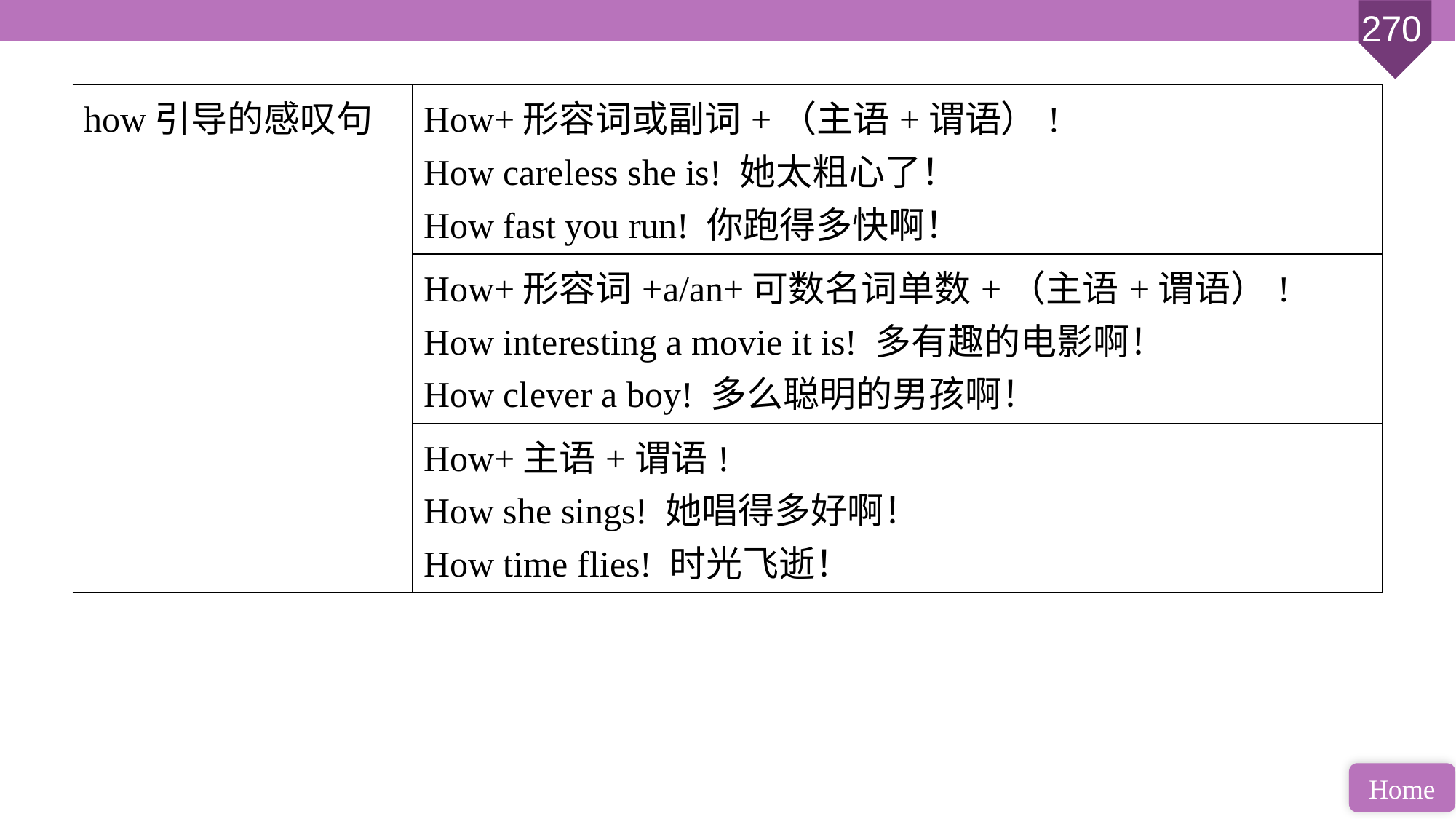

| how引导的感叹句 | How+形容词或副词+（主语+谓语）! How careless she is! 她太粗心了！ How fast you run! 你跑得多快啊！ |
| --- | --- |
|  | How+形容词+a/an+可数名词单数+（主语+谓语）! How interesting a movie it is! 多有趣的电影啊！ How clever a boy! 多么聪明的男孩啊！ |
|  | How+主语+谓语! How she sings! 她唱得多好啊！ How time flies! 时光飞逝！ |